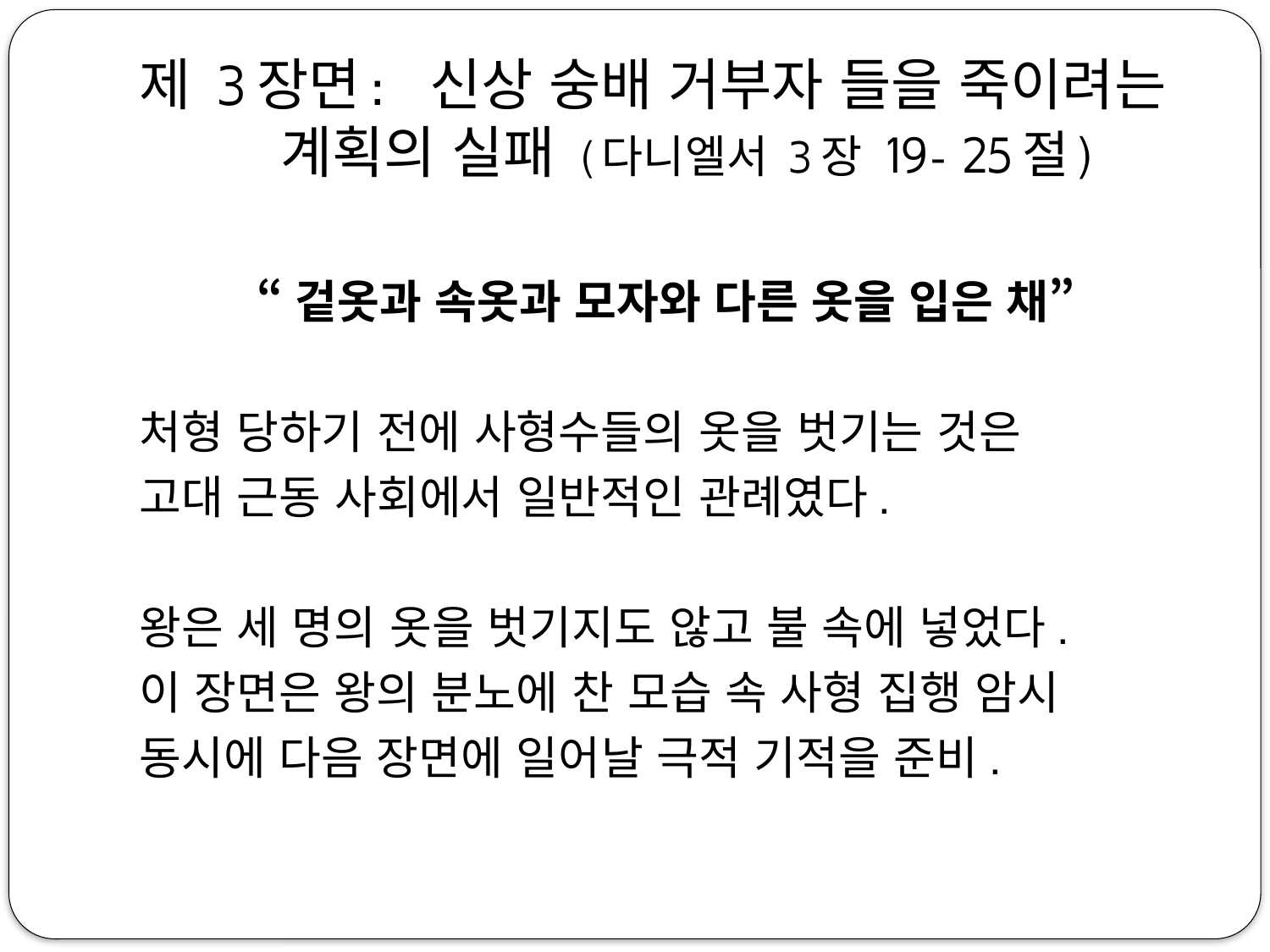

# 제 3장면:  신상 숭배 거부자 들을 죽이려는 계획의 실패 (다니엘서 3장 19- 25절)

“겉옷과 속옷과 모자와 다른 옷을 입은 채”

처형 당하기 전에 사형수들의 옷을 벗기는 것은
고대 근동 사회에서 일반적인 관례였다.

왕은 세 명의 옷을 벗기지도 않고 불 속에 넣었다.
이 장면은 왕의 분노에 찬 모습 속 사형 집행 암시
동시에 다음 장면에 일어날 극적 기적을 준비.